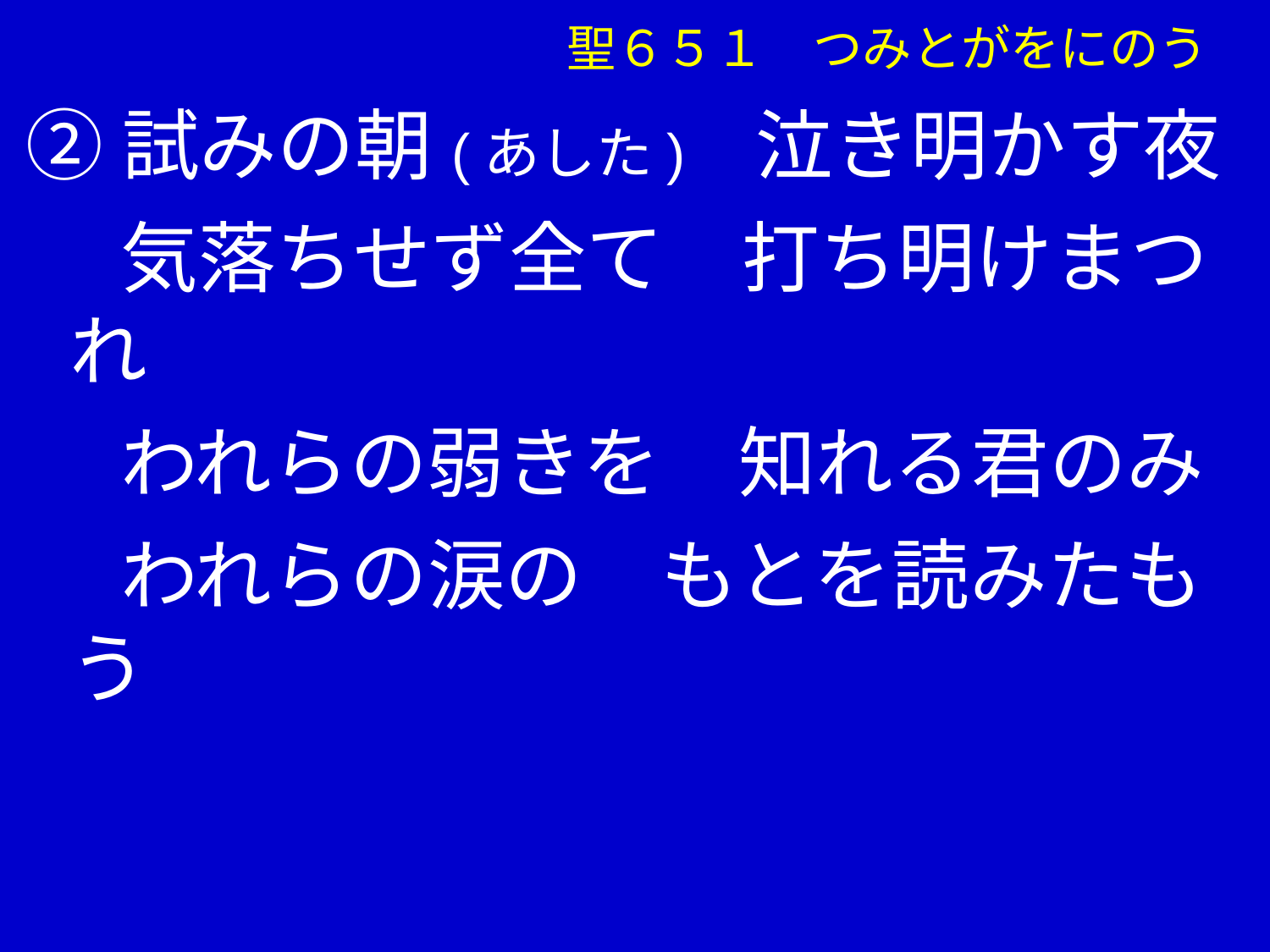

聖６５１　つみとがをにのう
②試みの朝(あした)　泣き明かす夜
　 気落ちせず全て　打ち明けまつれ
　 われらの弱きを　知れる君のみ
　 われらの涙の　もとを読みたもう